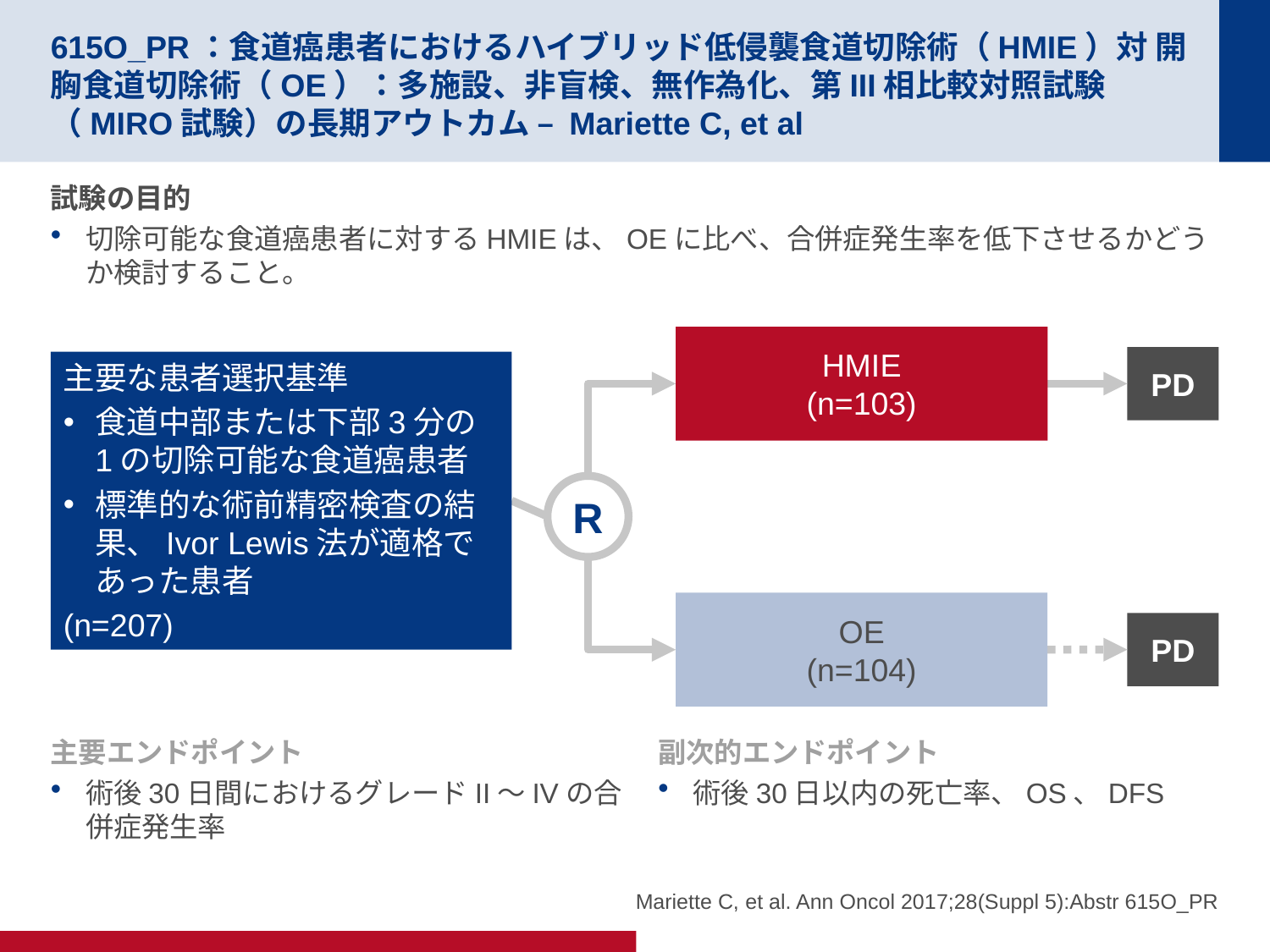

# 615O_PR：食道癌患者におけるハイブリッド低侵襲食道切除術（HMIE）対 開胸食道切除術（OE）：多施設、非盲検、無作為化、第III相比較対照試験（MIRO試験）の長期アウトカム – Mariette C, et al
試験の目的
切除可能な食道癌患者に対するHMIEは、OEに比べ、合併症発生率を低下させるかどうか検討すること。

HMIE
(n=103)
PD
主要な患者選択基準
食道中部または下部3分の1の切除可能な食道癌患者
標準的な術前精密検査の結果、Ivor Lewis法が適格であった患者
(n=207)
R
OE
(n=104)
PD
主要エンドポイント
術後30日間におけるグレードII～IVの合併症発生率
副次的エンドポイント
術後30日以内の死亡率、OS、DFS
Mariette C, et al. Ann Oncol 2017;28(Suppl 5):Abstr 615O_PR